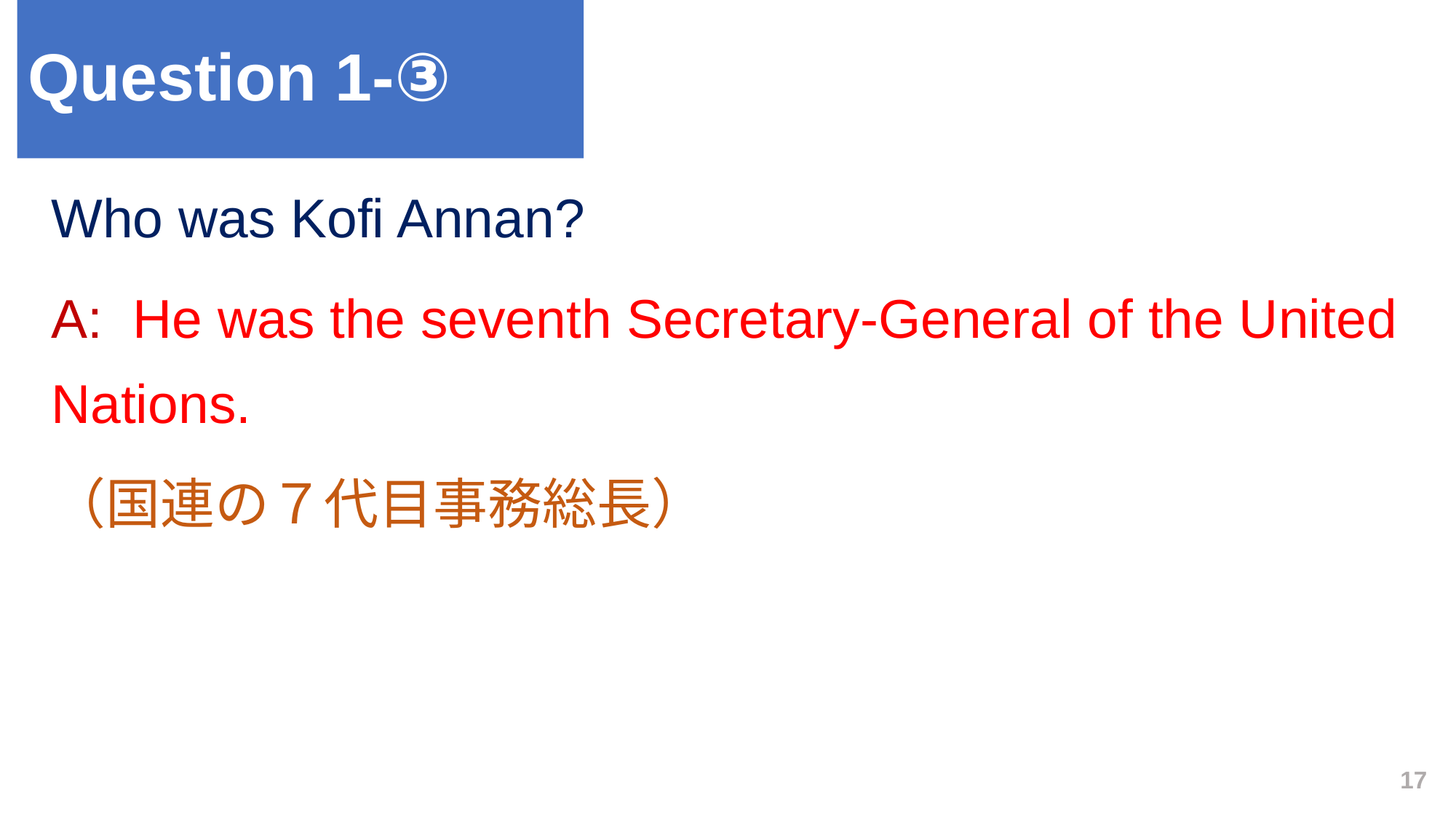

Question 1-③
Who was Kofi Annan?
A:  He was the seventh Secretary-General of the United Nations.
（国連の７代目事務総長）